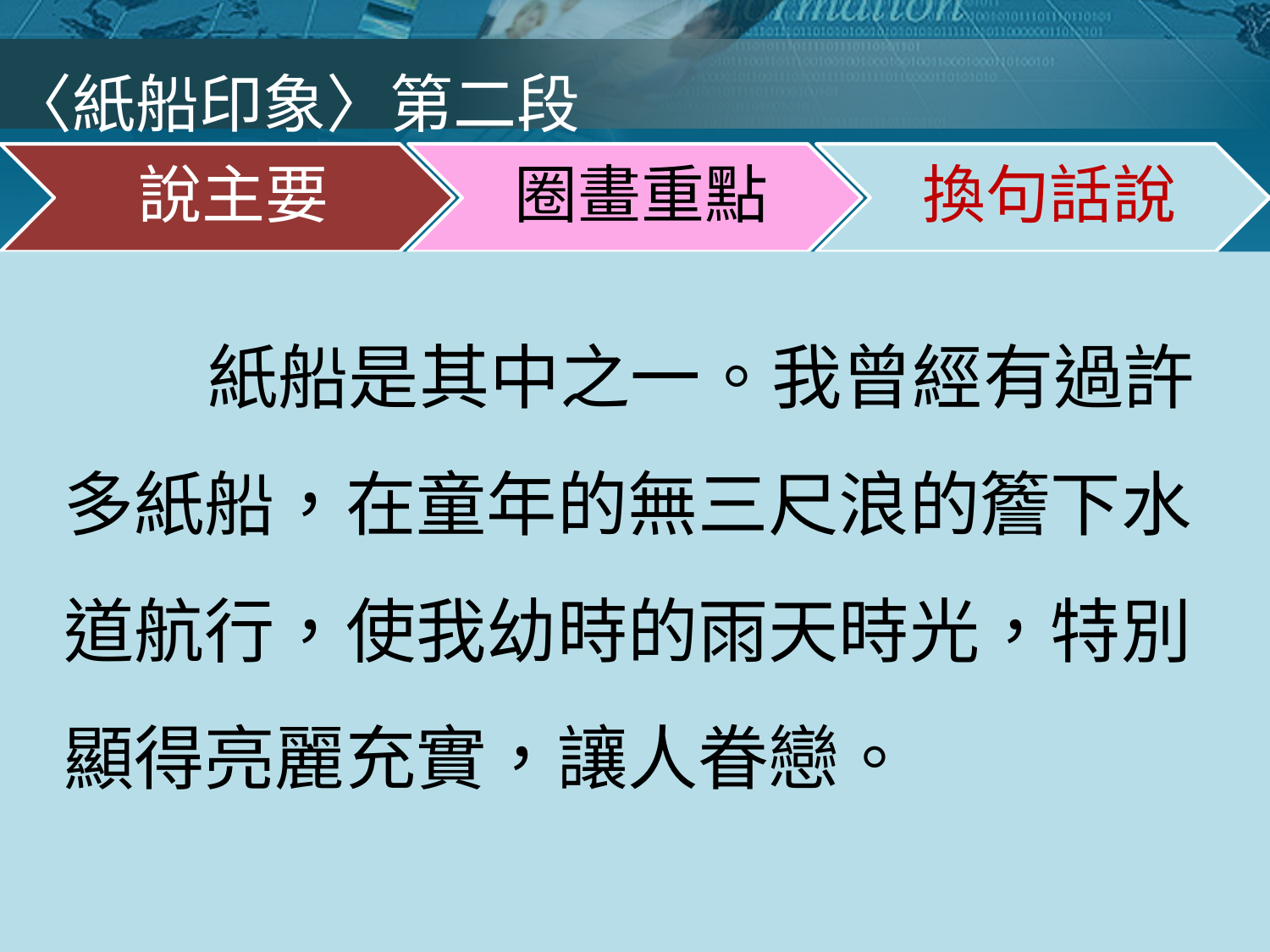

〈紙船印象〉第二段
說主要
圈畫重點
換句話說

        紙船是其中之一。我曾經有過許多紙船，在童年的無三尺浪的簷下水道航行，使我幼時的雨天時光，特別顯得亮麗充實，讓人眷戀。